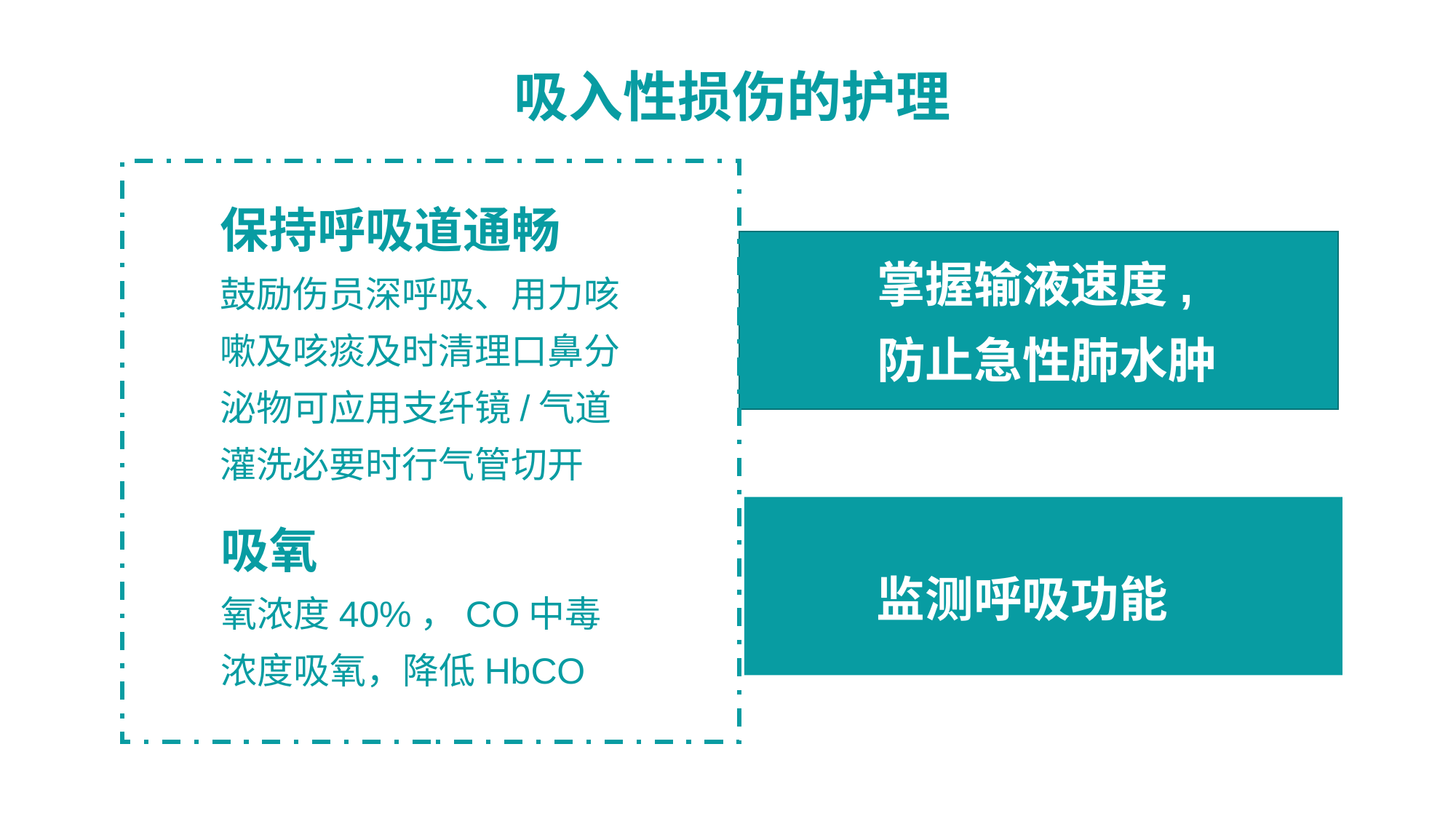

吸入性损伤的护理

保持呼吸道通畅
鼓励伤员深呼吸、用力咳嗽及咳痰及时清理口鼻分泌物可应用支纤镜/气道灌洗必要时行气管切开

掌握输液速度,
防止急性肺水肿
吸氧
氧浓度40%，CO中毒  浓度吸氧，降低HbCO

监测呼吸功能